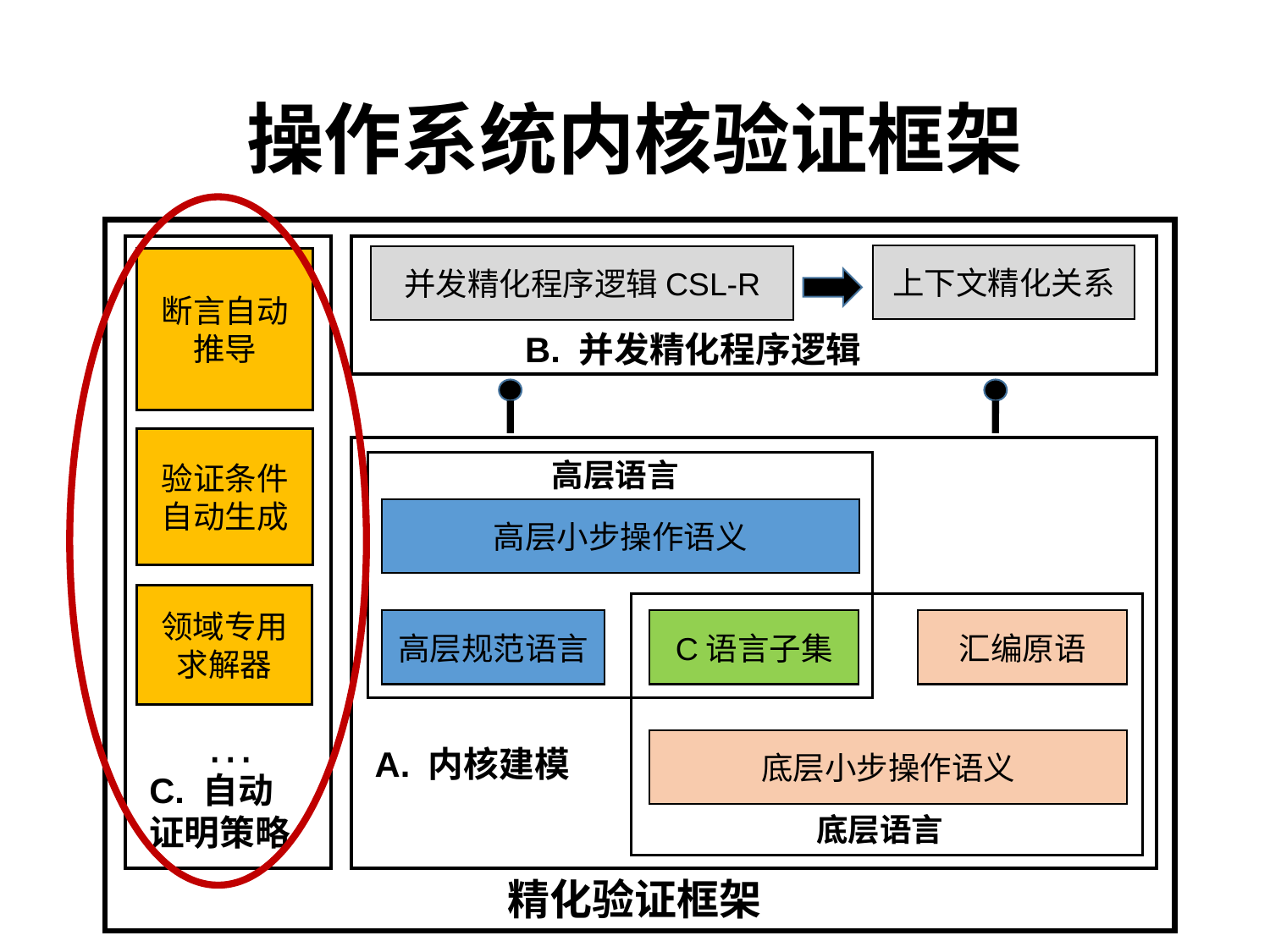

# 操作系统内核验证框架

上下文精化关系
并发精化程序逻辑CSL-R
断言自动推导
验证条件自动生成
领域专用求解器
…

B. 并发精化程序逻辑

高层语言

高层小步操作语义

高层规范语言
C语言子集
汇编原语
底层小步操作语义
A. 内核建模
C. 自动
证明策略
底层语言
精化验证框架